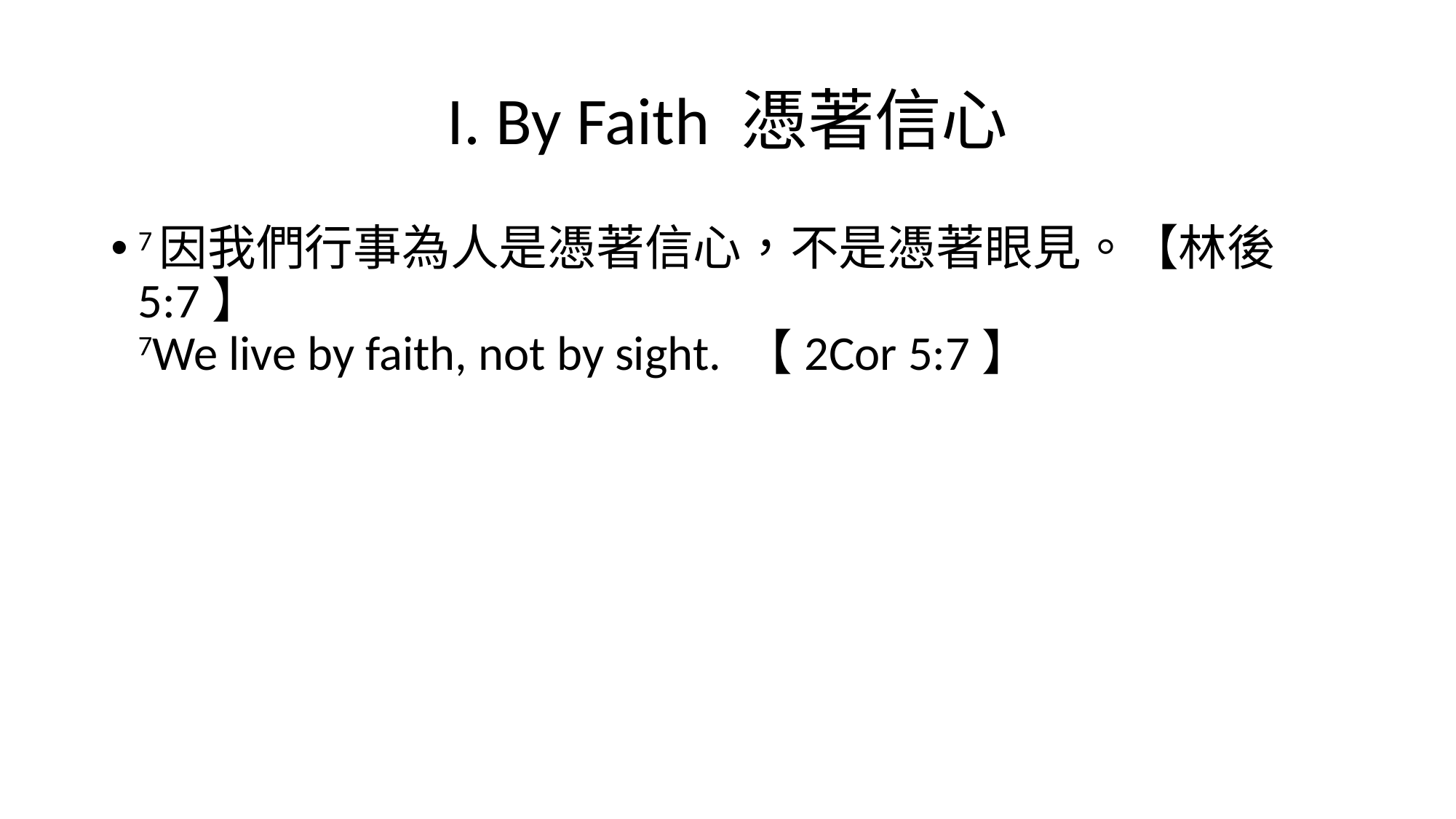

# I. By Faith 憑著信心
7因我們行事為人是憑著信心，不是憑著眼見。【林後 5:7】
7We live by faith, not by sight. 【2Cor 5:7】